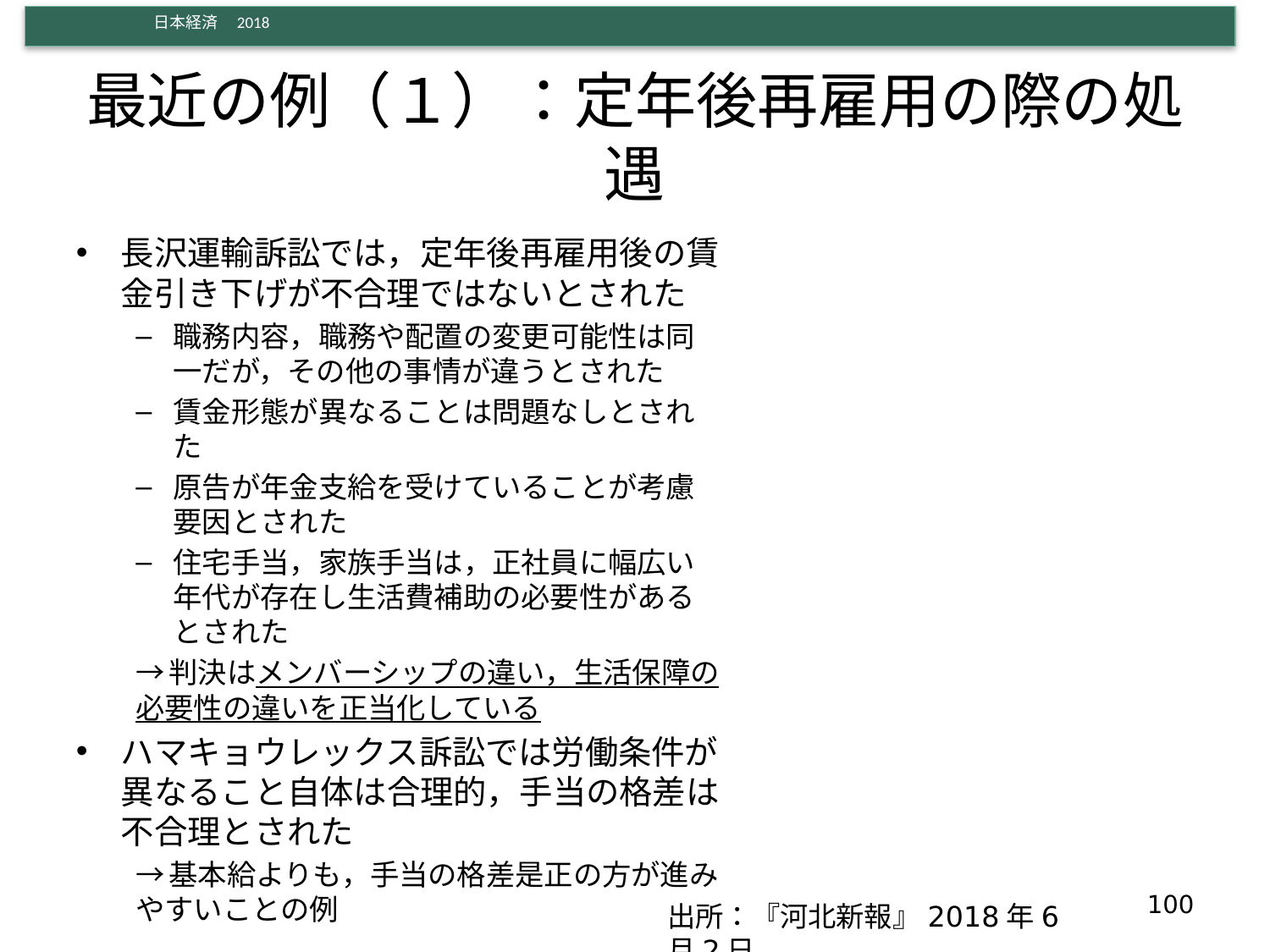

# 最近の例（１）：定年後再雇用の際の処遇
長沢運輸訴訟では，定年後再雇用後の賃金引き下げが不合理ではないとされた
職務内容，職務や配置の変更可能性は同一だが，その他の事情が違うとされた
賃金形態が異なることは問題なしとされた
原告が年金支給を受けていることが考慮要因とされた
住宅手当，家族手当は，正社員に幅広い年代が存在し生活費補助の必要性があるとされた
→判決はメンバーシップの違い，生活保障の必要性の違いを正当化している
ハマキョウレックス訴訟では労働条件が異なること自体は合理的，手当の格差は不合理とされた
→基本給よりも，手当の格差是正の方が進みやすいことの例
100
出所：『河北新報』2018年6月2日。